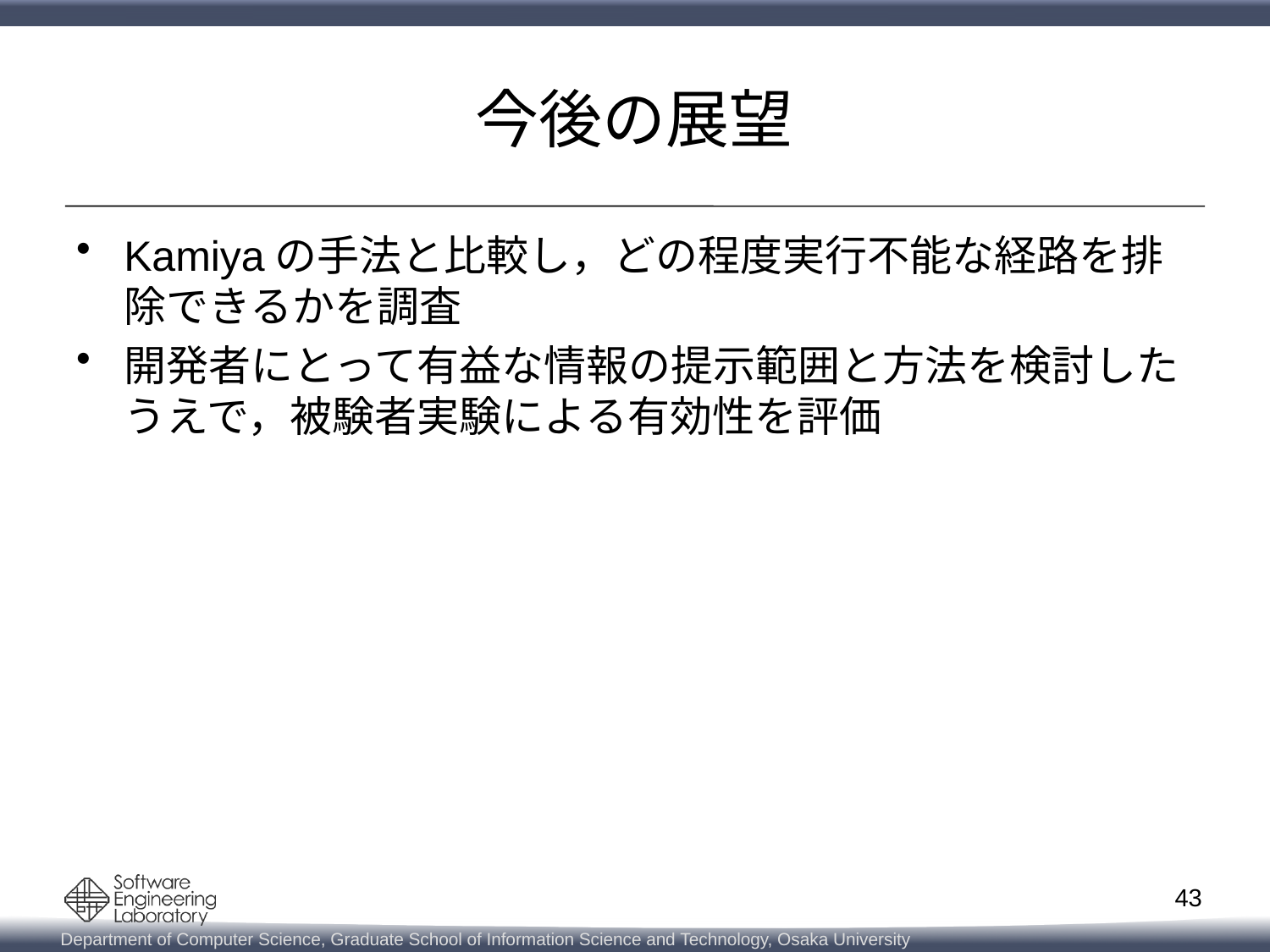

# 今後の展望
Kamiyaの手法と比較し，どの程度実行不能な経路を排除できるかを調査
開発者にとって有益な情報の提示範囲と方法を検討したうえで，被験者実験による有効性を評価
43